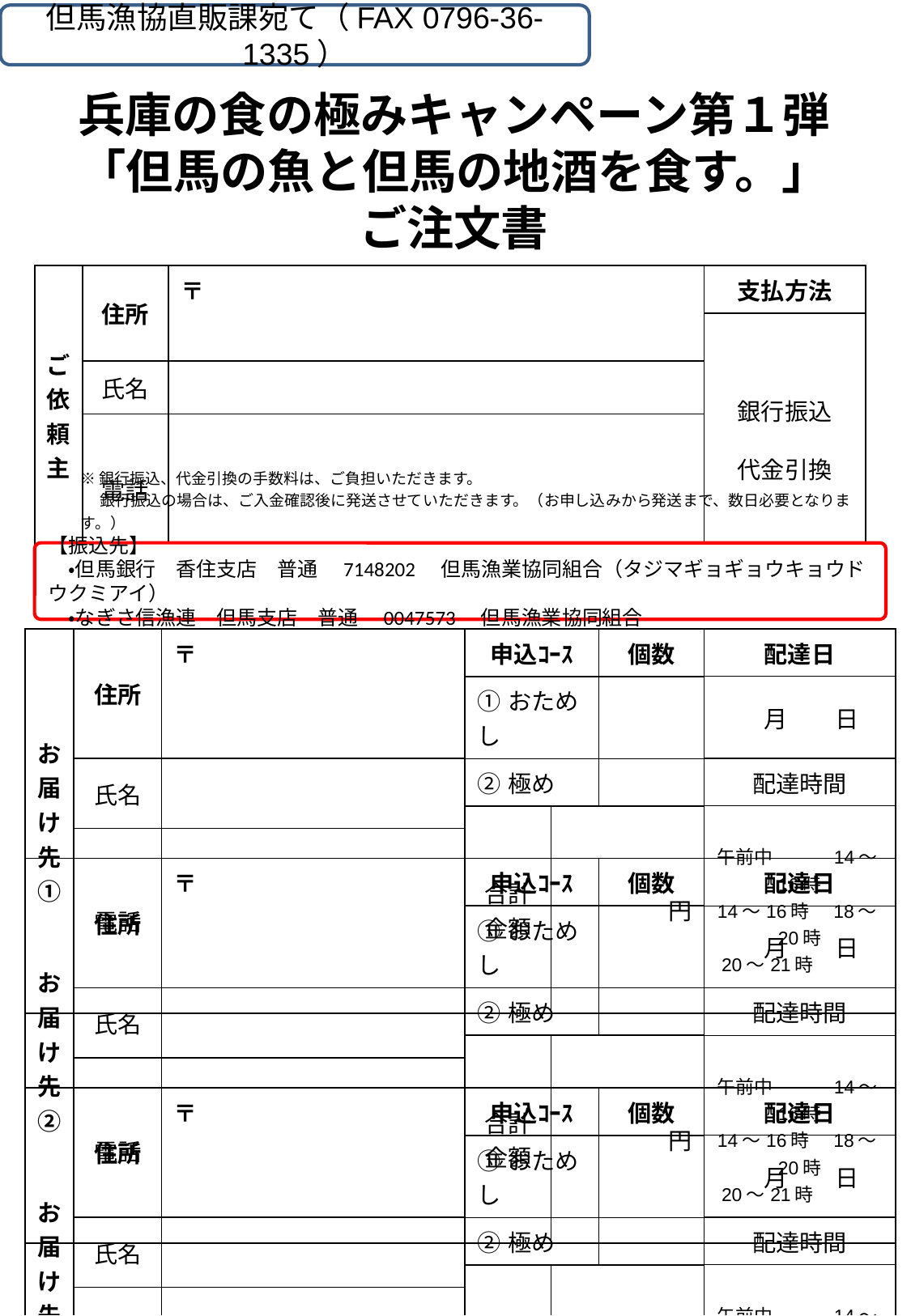

但馬漁協直販課宛て（FAX 0796-36-1335）
# 兵庫の食の極みキャンペーン第１弾 「但馬の魚と但馬の地酒を食す。」ご注文書
| ご依頼主 | 住所 | 〒 | 支払方法 |
| --- | --- | --- | --- |
|  |  |  | 銀行振込 代金引換 |
|  | 氏名 |  |  |
|  | 電話 |  |  |
※銀行振込、代金引換の手数料は、ご負担いただきます。
　 銀行振込の場合は、ご入金確認後に発送させていただきます。（お申し込みから発送まで、数日必要となります。）
【振込先】
　・但馬銀行　香住支店　普通　7148202　但馬漁業協同組合（タジマギョギョウキョウドウクミアイ）
　・なぎさ信漁連　但馬支店　普通　0047573　但馬漁業協同組合
| お届け先① | 住所 | 〒 | 申込ｺｰｽ |  | 個数 | 配達日 |
| --- | --- | --- | --- | --- | --- | --- |
|  |  |  | ①おためし |  |  | 月　　日 |
|  | 氏名 |  | ②極め |  |  | 配達時間 |
|  |  |  | 合計 金額 | 円 |  | 午前中　　　14～16時 14～16時　18～20時 20～21時 |
|  | 電話 |  |  |  |  |  |
| お届け先② | 住所 | 〒 | 申込ｺｰｽ |  | 個数 | 配達日 |
| --- | --- | --- | --- | --- | --- | --- |
|  |  |  | ①おためし |  |  | 月　　日 |
|  | 氏名 |  | ②極め |  |  | 配達時間 |
|  |  |  | 合計 金額 | 円 |  | 午前中　　　14～16時 14～16時　18～20時 20～21時 |
|  | 電話 |  |  |  |  |  |
| お届け先③ | 住所 | 〒 | 申込ｺｰｽ |  | 個数 | 配達日 |
| --- | --- | --- | --- | --- | --- | --- |
|  |  |  | ①おためし |  |  | 月　　日 |
|  | 氏名 |  | ②極め |  |  | 配達時間 |
|  |  |  | 合計 金額 | 円 |  | 午前中　　　14～16時 14～16時　18～20時 20～21時 |
|  | 電話 |  |  |  |  |  |